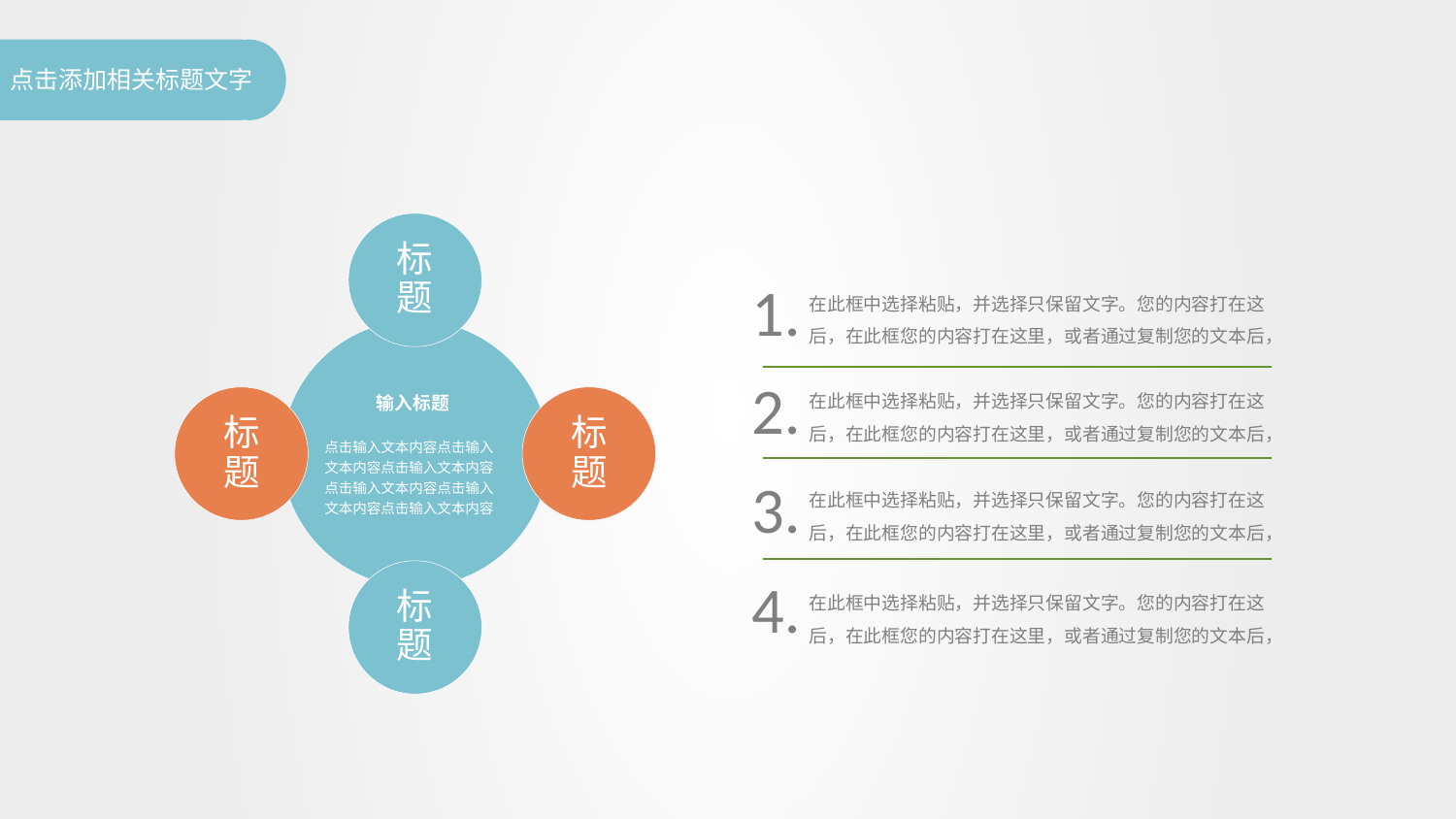

标题

输入标题

点击输入文本内容点击输入文本内容点击输入文本内容点击输入文本内容点击输入文本内容点击输入文本内容
标题
标题
标题
1.
在此框中选择粘贴，并选择只保留文字。您的内容打在这后，在此框您的内容打在这里，或者通过复制您的文本后，
2.
在此框中选择粘贴，并选择只保留文字。您的内容打在这后，在此框您的内容打在这里，或者通过复制您的文本后，
3.
在此框中选择粘贴，并选择只保留文字。您的内容打在这后，在此框您的内容打在这里，或者通过复制您的文本后，
4.
在此框中选择粘贴，并选择只保留文字。您的内容打在这后，在此框您的内容打在这里，或者通过复制您的文本后，